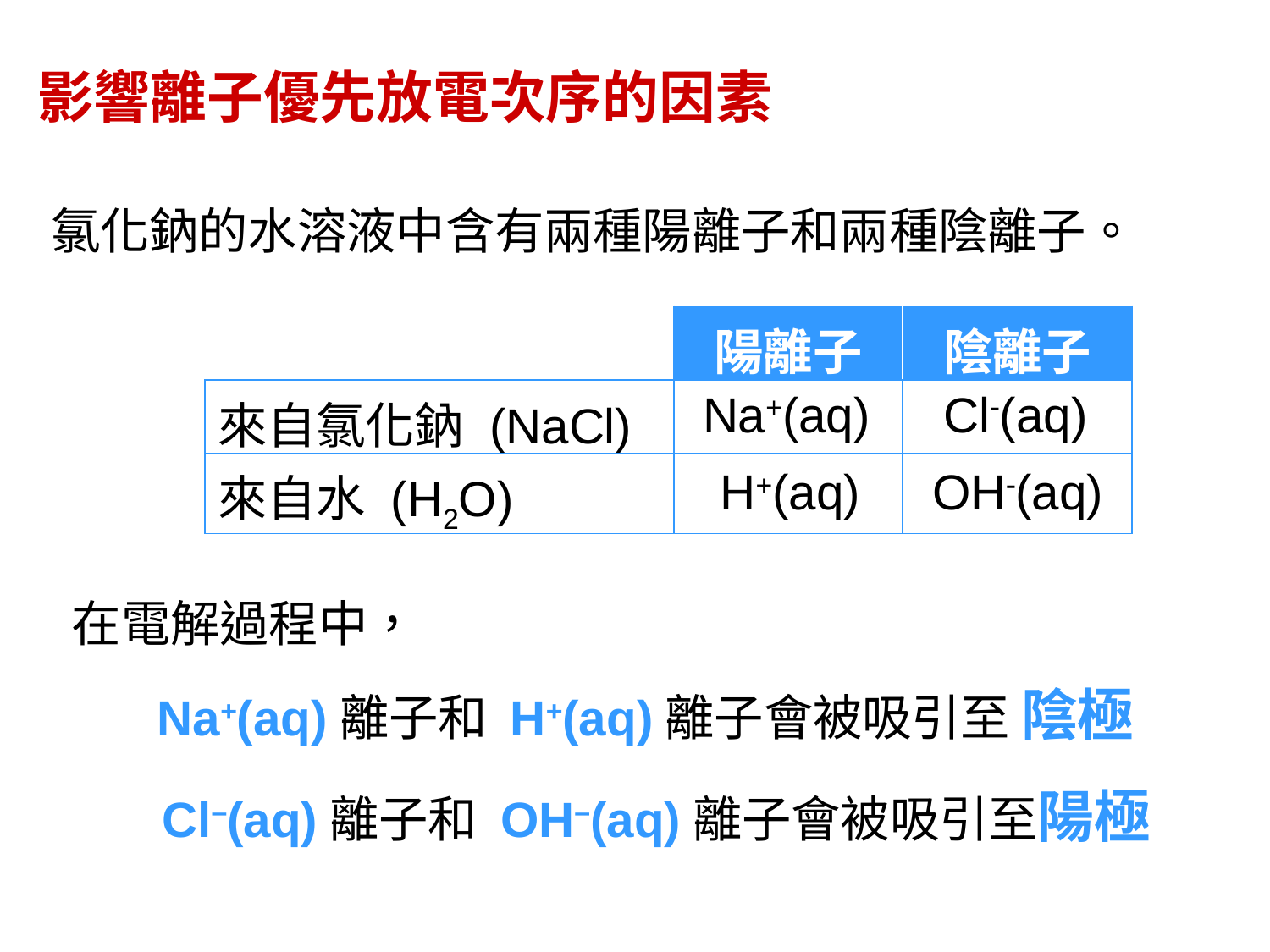

影響離子優先放電次序的因素
氯化鈉的水溶液中含有兩種陽離子和兩種陰離子。
|  | 陽離子 | 陰離子 |
| --- | --- | --- |
| 來自氯化鈉 (NaCl) |  |  |
| 來自水 (H2O) |  |  |
Na+(aq)
Cl−(aq)
H+(aq)
OH−(aq)
在電解過程中，

Na+(aq)離子和 H+(aq)離子會被吸引至 陰極

Cl–(aq)離子和 OH–(aq)離子會被吸引至陽極